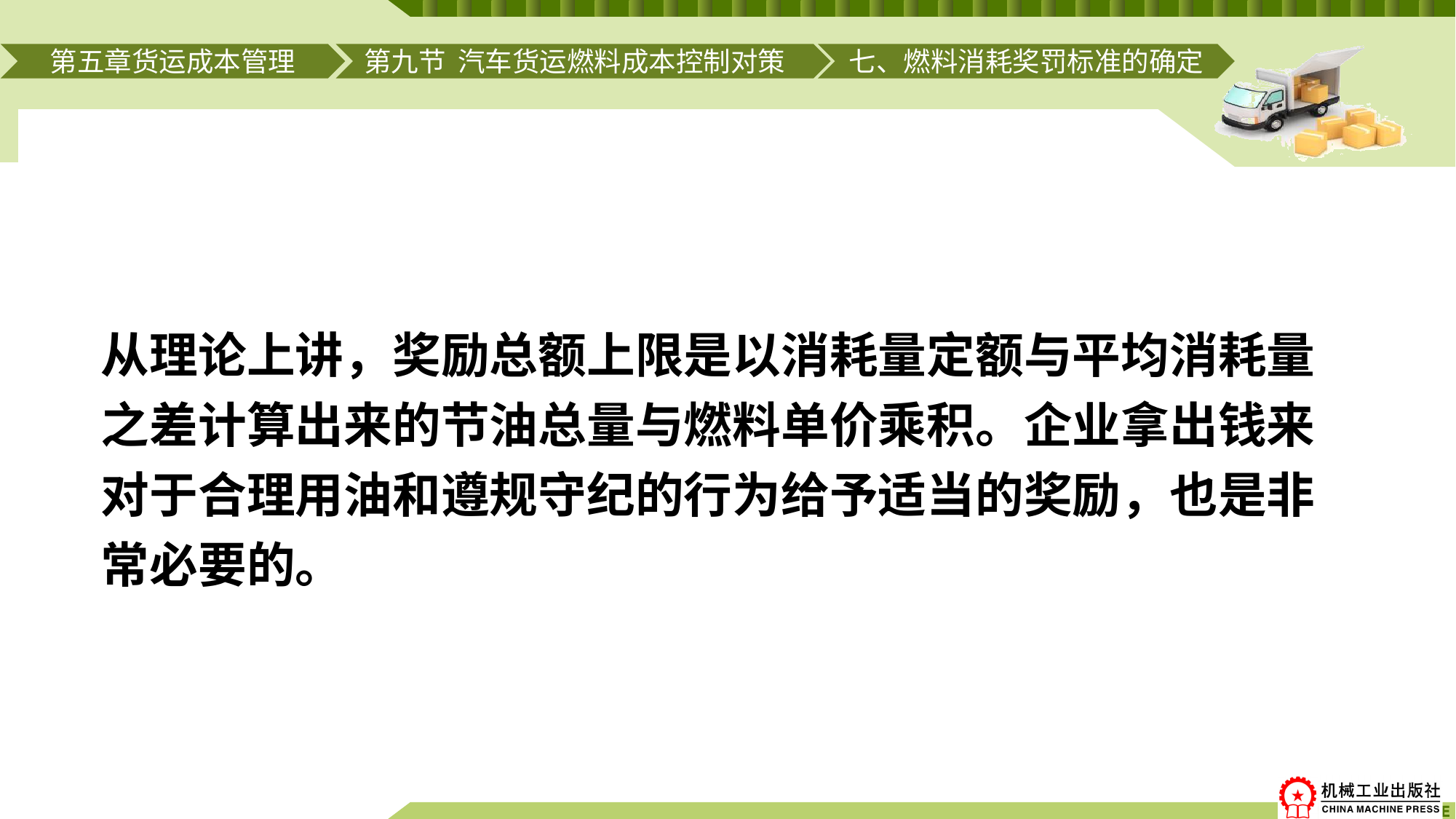

第五章货运成本管理
第九节  汽车货运燃料成本控制对策
七、燃料消耗奖罚标准的确定
表5-20
# 从理论上讲，奖励总额上限是以消耗量定额与平均消耗量之差计算出来的节油总量与燃料单价乘积。企业拿出钱来对于合理用油和遵规守纪的行为给予适当的奖励，也是非常必要的。